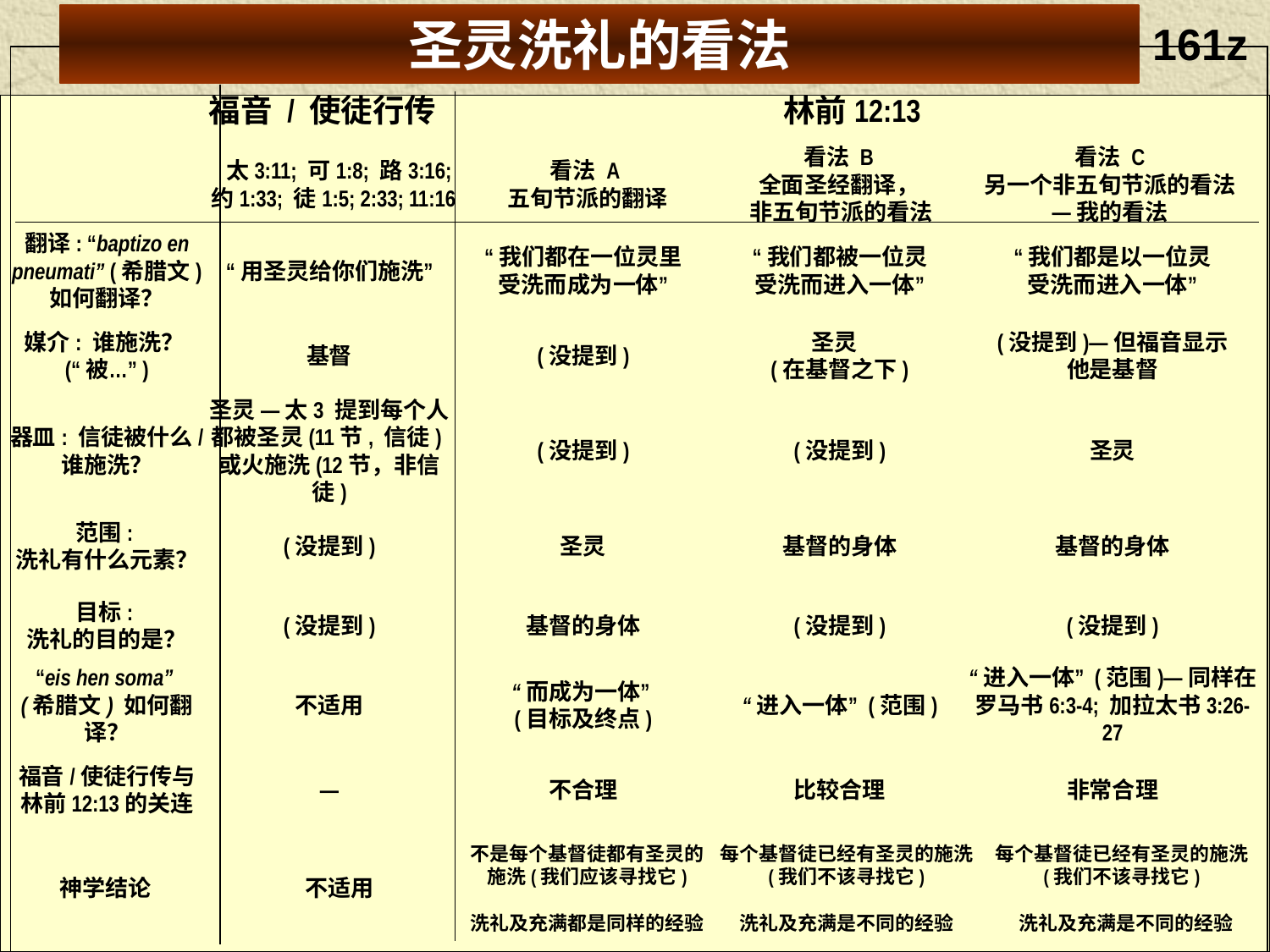

圣灵洗礼的看法
161z

福音 / 使徒行传
林前12:13

 太3:11; 可1:8; 路3:16; 约1:33; 徒1:5; 2:33; 11:16

看法 A
五旬节派的翻译

看法 B
全面圣经翻译，
非五旬节派的看法

看法 C
另一个非五旬节派的看法
—我的看法

翻译: “baptizo en pneumati” (希腊文)
如何翻译？
“用圣灵给你们施洗”
“我们都在一位灵里
受洗而成为一体”
“我们都被一位灵
受洗而进入一体”
“我们都是以一位灵
受洗而进入一体”
媒介: 谁施洗？(“被…”)
基督
(没提到)
圣灵
(在基督之下)
(没提到)—但福音显示
他是基督
器皿: 信徒被什么/
谁施洗？
圣灵 — 太3 提到每个人都被圣灵(11节, 信徒)或火施洗(12节，非信徒)
(没提到)
(没提到)
圣灵
范围:
洗礼有什么元素？
(没提到)
圣灵
基督的身体
基督的身体
目标:
洗礼的目的是？
(没提到)
基督的身体
(没提到)
(没提到)
“eis hen soma”
(希腊文) 如何翻译？
不适用
“而成为一体”
(目标及终点)
“进入一体” (范围)
“进入一体” (范围)—同样在
罗马书6:3-4; 加拉太书3:26-27
福音/使徒行传与
林前12:13的关连
—
不合理
比较合理
非常合理

神学结论

不适用

不是每个基督徒都有圣灵的施洗(我们应该寻找它)

洗礼及充满都是同样的经验

每个基督徒已经有圣灵的施洗
(我们不该寻找它)

洗礼及充满是不同的经验

每个基督徒已经有圣灵的施洗
(我们不该寻找它)

 洗礼及充满是不同的经验